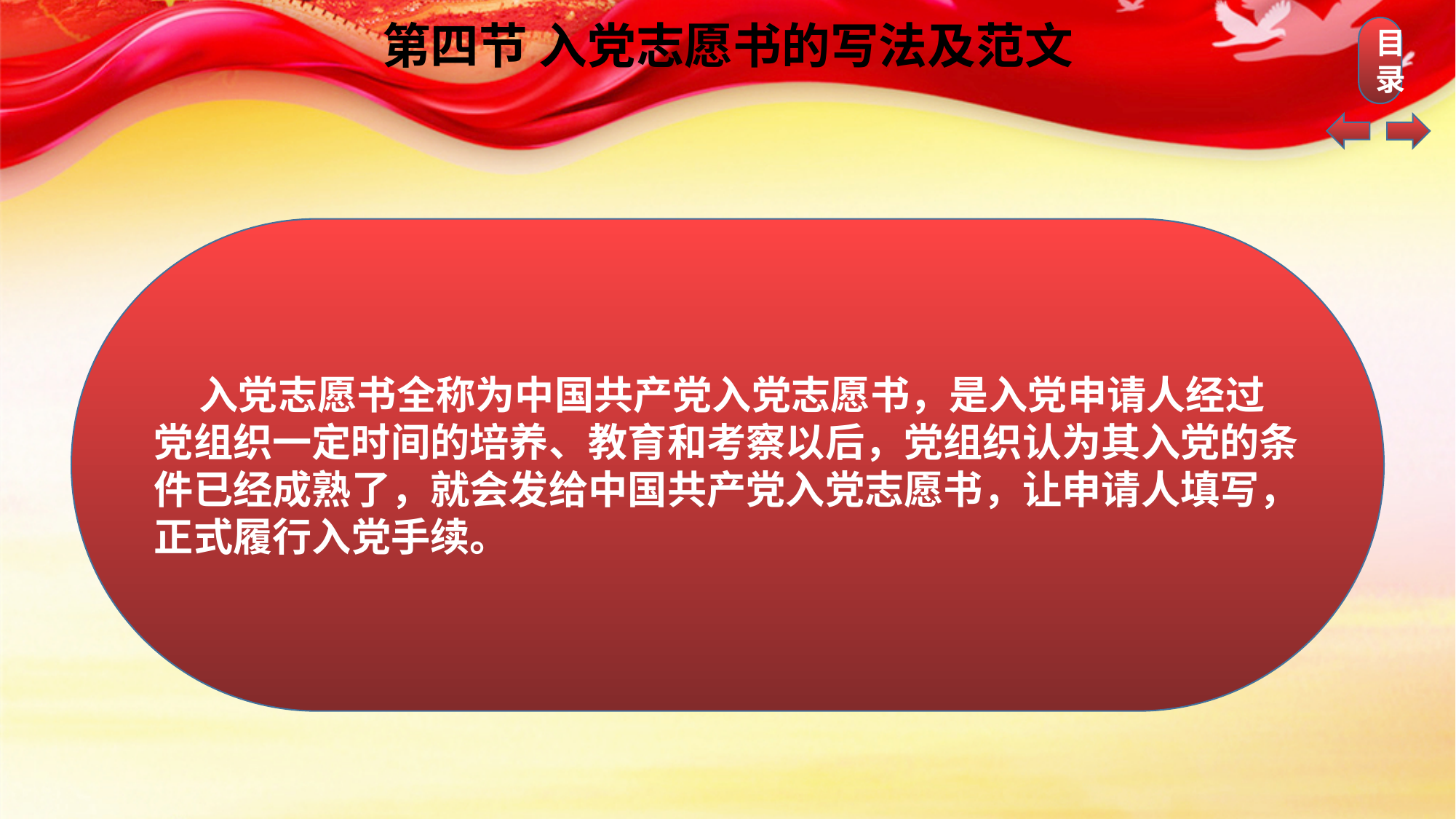

第四节 入党志愿书的写法及范文
    入党志愿书全称为中国共产党入党志愿书，是入党申请人经过党组织一定时间的培养、教育和考察以后，党组织认为其入党的条件已经成熟了，就会发给中国共产党入党志愿书，让申请人填写，正式履行入党手续。